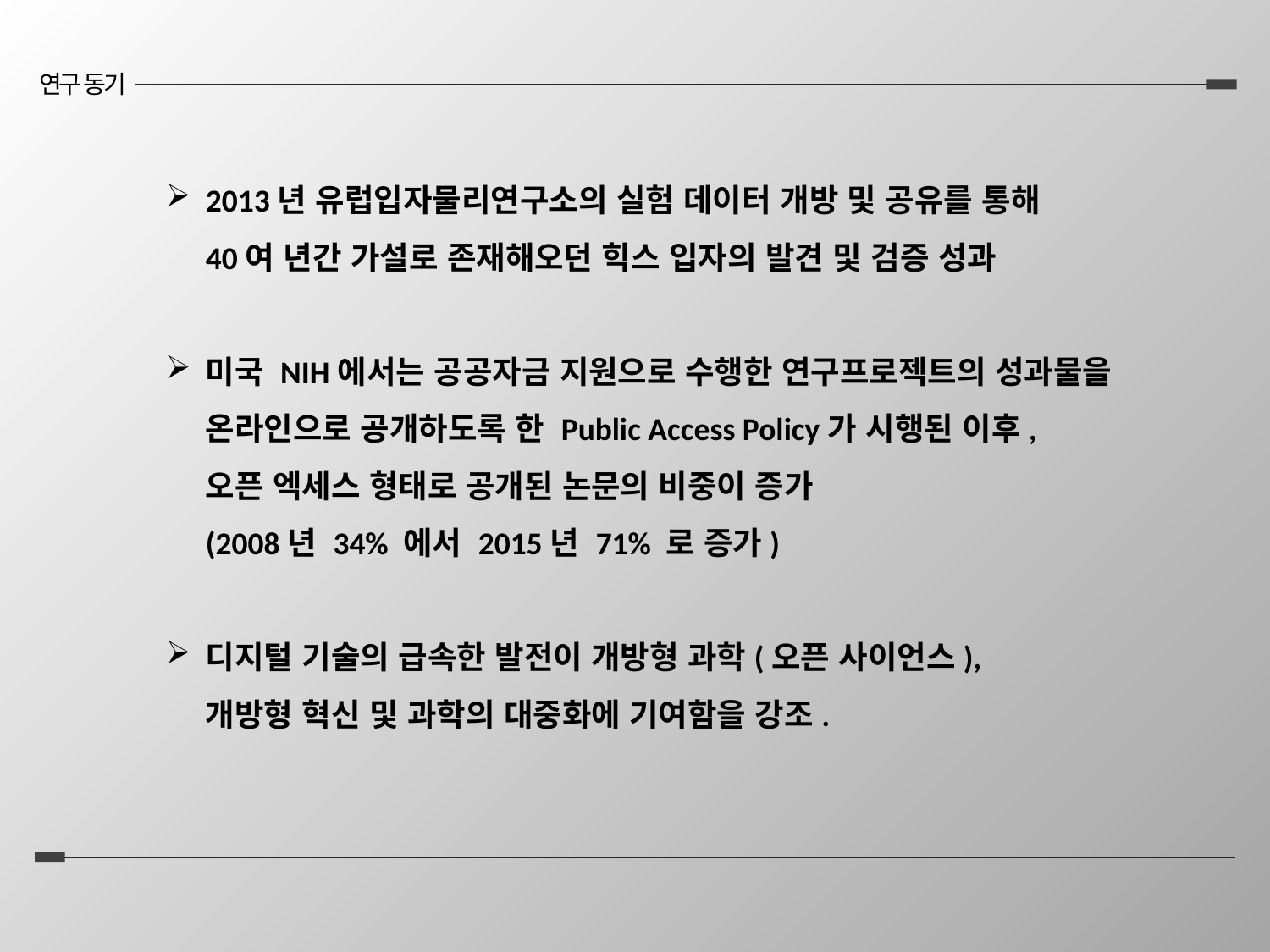

연구 동기

2013년 유럽입자물리연구소의 실험 데이터 개방 및 공유를 통해
40여 년간 가설로 존재해오던 힉스 입자의 발견 및 검증 성과

미국 NIH에서는 공공자금 지원으로 수행한 연구프로젝트의 성과물을
온라인으로 공개하도록 한 Public Access Policy가 시행된 이후,
오픈 엑세스 형태로 공개된 논문의 비중이 증가
(2008년 34% 에서 2015년 71% 로 증가)

디지털 기술의 급속한 발전이 개방형 과학(오픈 사이언스),
개방형 혁신 및 과학의 대중화에 기여함을 강조.